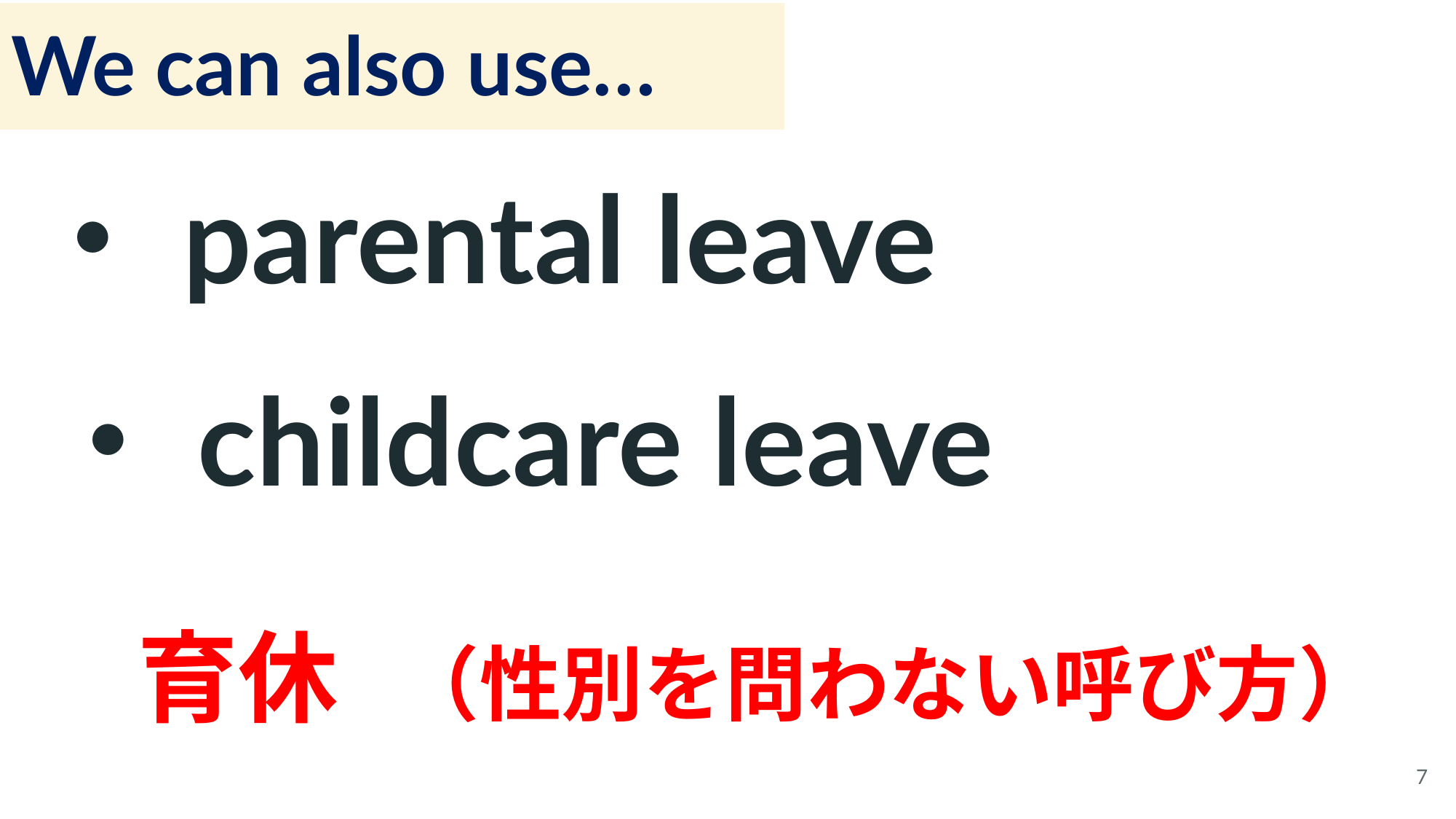

We can also use…
・parental leave
・childcare leave
　育休   （性別を問わない呼び方）
7